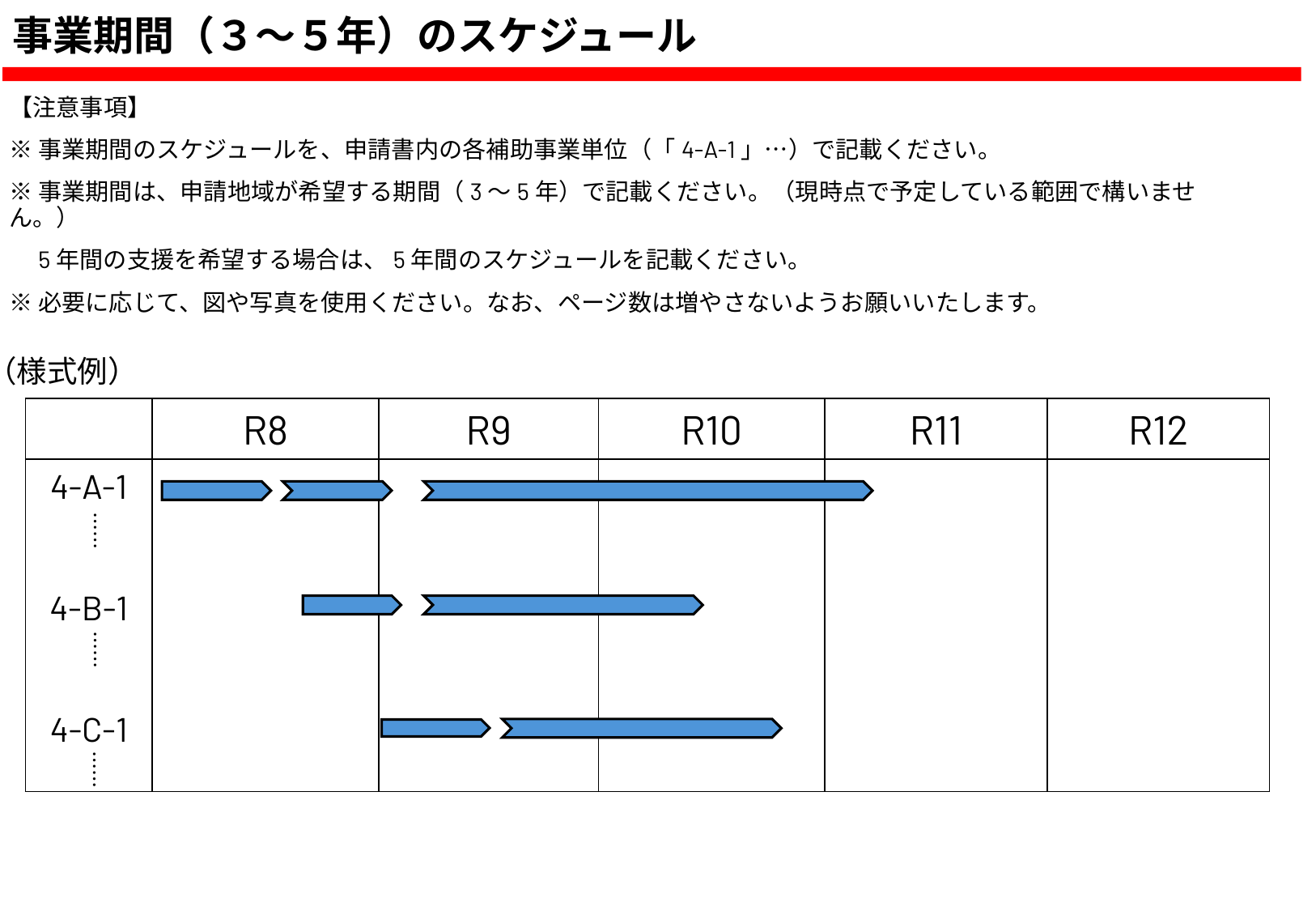

事業期間（３～５年）のスケジュール

【注意事項】
※事業期間のスケジュールを、申請書内の各補助事業単位（「4-A-1」…）で記載ください。
※事業期間は、申請地域が希望する期間（3～5年）で記載ください。（現時点で予定している範囲で構いません。）
　5年間の支援を希望する場合は、5年間のスケジュールを記載ください。
※必要に応じて、図や写真を使用ください。なお、ページ数は増やさないようお願いいたします。
（様式例）
|  | R8 | R9 | R10 | R11 | R12 |
| --- | --- | --- | --- | --- | --- |
| 4-A-1 4-B-1 4-C-1 |  |  |  |  |  |

……

……

……